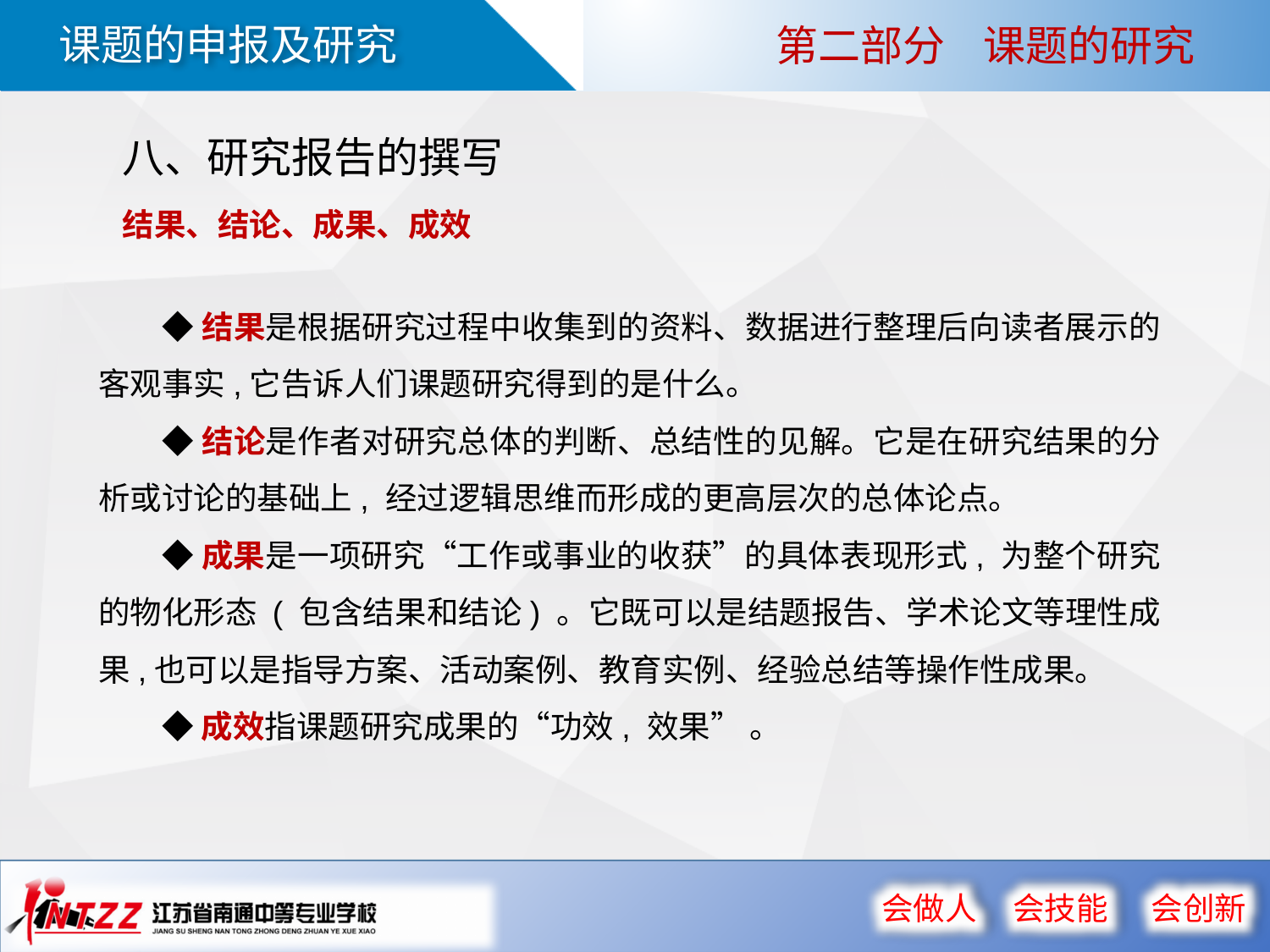

第二部分    课题的研究
八、研究报告的撰写
结果、结论、成果、成效
◆结果是根据研究过程中收集到的资料、数据进行整理后向读者展示的客观事实,它告诉人们课题研究得到的是什么。
◆结论是作者对研究总体的判断、总结性的见解。它是在研究结果的分析或讨论的基础上, 经过逻辑思维而形成的更高层次的总体论点。
◆成果是一项研究“工作或事业的收获”的具体表现形式, 为整个研究的物化形态 ( 包含结果和结论) 。它既可以是结题报告、学术论文等理性成果,也可以是指导方案、活动案例、教育实例、经验总结等操作性成果。
◆成效指课题研究成果的“功效, 效果” 。